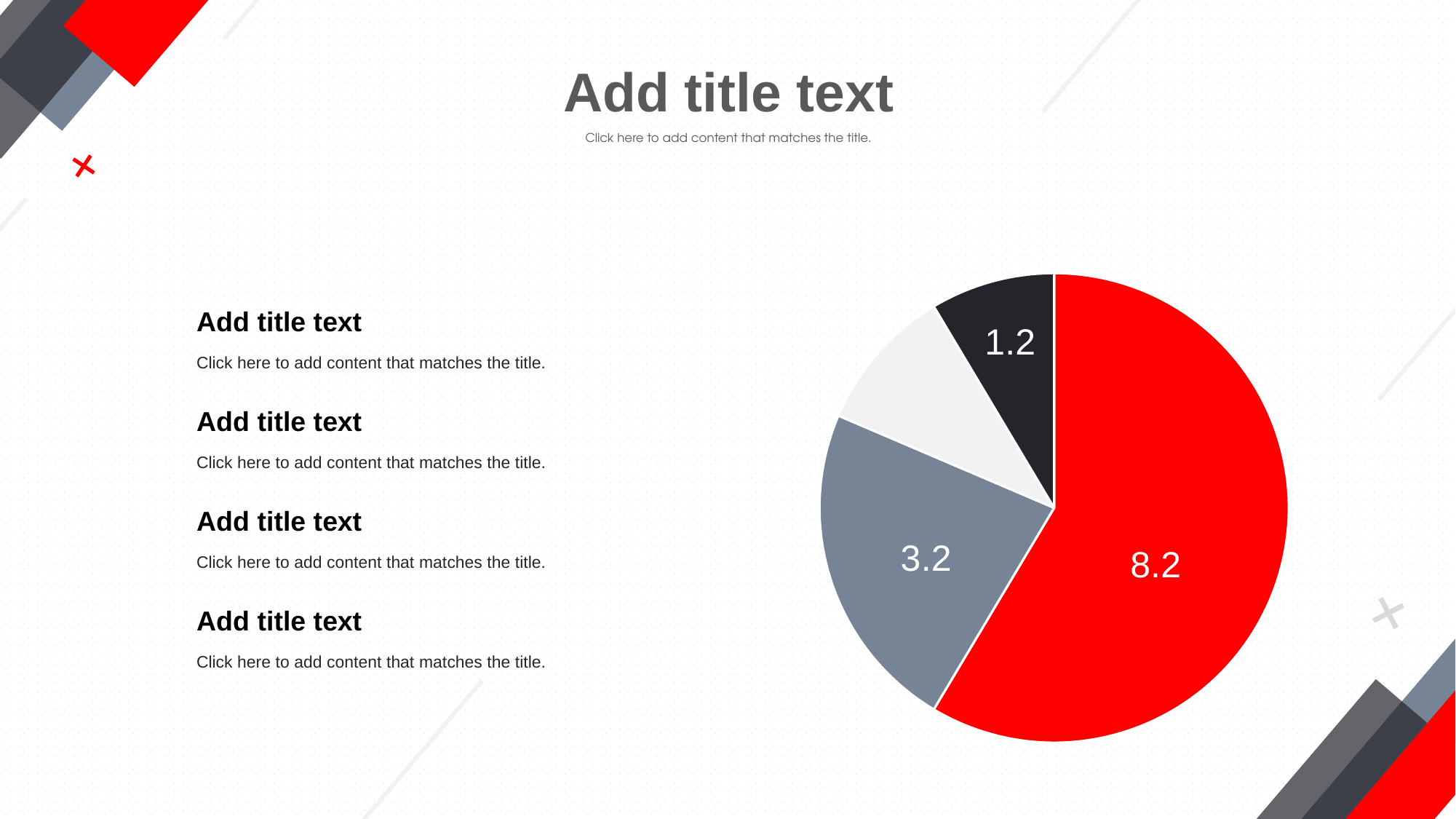

Add title text
Click here to add content that matches the title.

### Chart

| Category | 销售额 |
|---|---|
| 第一季度 | 8.2 |
| 第二季度 | 3.2 |
| 第三季度 | 1.4 |
| 第四季度 | 1.2 |
Add title text
Click here to add content that matches the title.
Add title text
Click here to add content that matches the title.
Add title text
Click here to add content that matches the title.
Add title text
Click here to add content that matches the title.